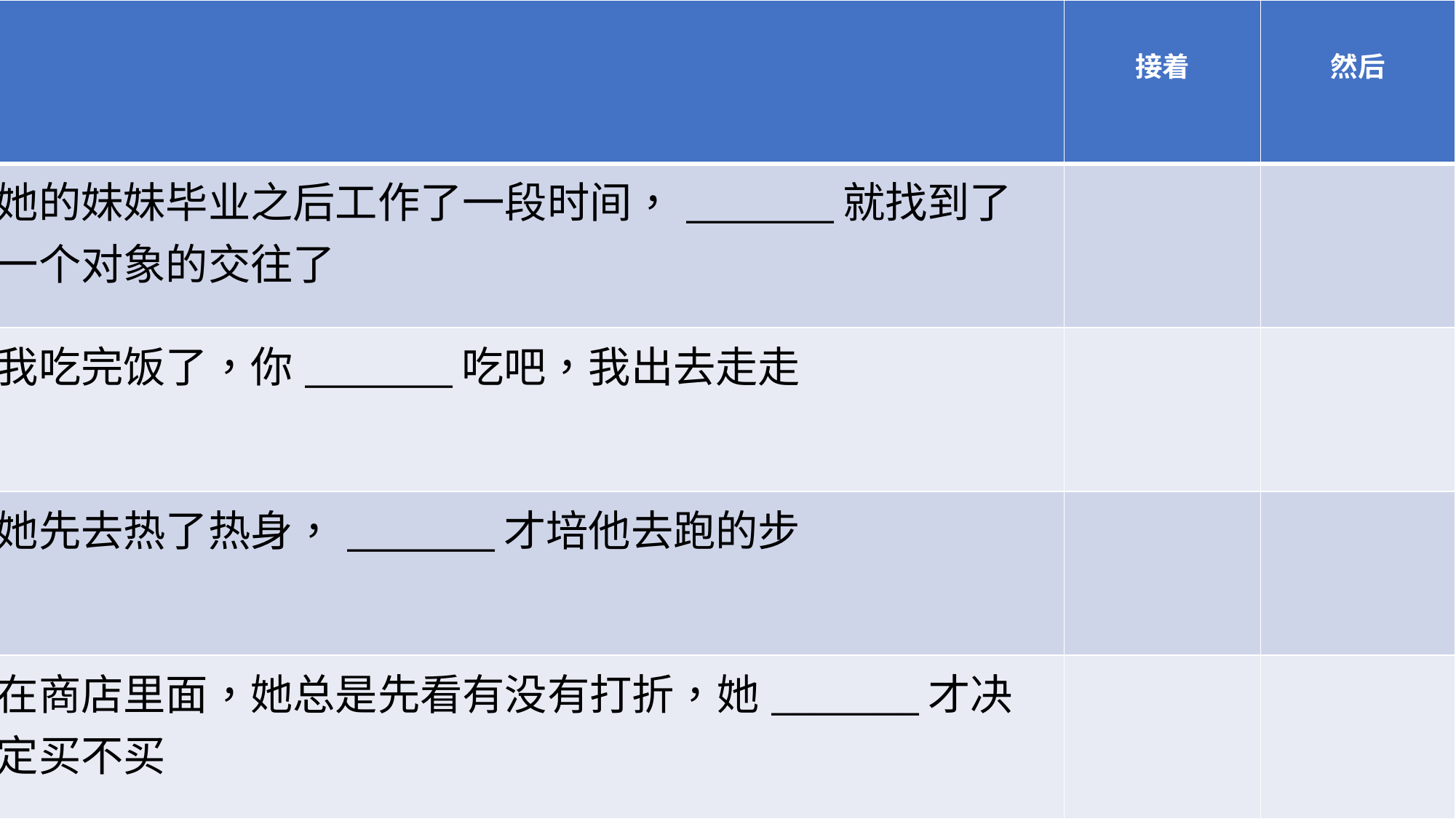

|  | 接着 | 然后 |
| --- | --- | --- |
| 她的妹妹毕业之后工作了一段时间，\_\_\_\_\_\_\_就找到了一个对象的交往了 |  |  |
| 我吃完饭了，你\_\_\_\_\_\_\_吃吧，我出去走走 |  |  |
| 她先去热了热身，\_\_\_\_\_\_\_才培他去跑的步 |  |  |
| 在商店里面，她总是先看有没有打折，她\_\_\_\_\_\_\_才决定买不买 |  |  |